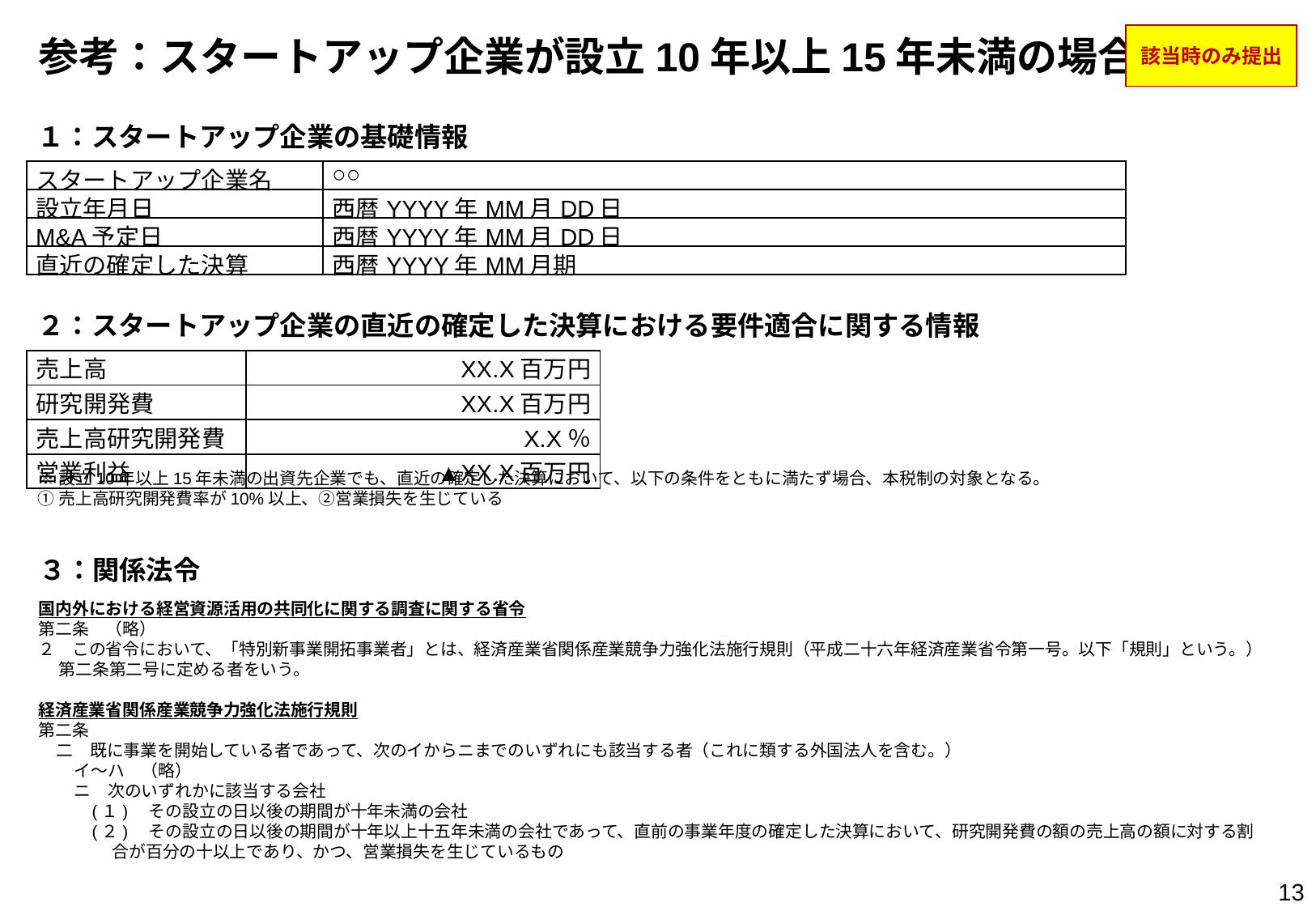

# 参考：スタートアップ企業が設立10年以上15年未満の場合
該当時のみ提出
１：スタートアップ企業の基礎情報
| スタートアップ企業名 | ○○ |
| --- | --- |
| 設立年月日 | 西暦YYYY年MM月DD日 |
| M&A予定日 | 西暦YYYY年MM月DD日 |
| 直近の確定した決算 | 西暦YYYY年MM月期 |
２：スタートアップ企業の直近の確定した決算における要件適合に関する情報
| 売上高 | XX.X百万円 |
| --- | --- |
| 研究開発費 | XX.X百万円 |
| 売上高研究開発費 | X.X％ |
| 営業利益 | ▲XX.X百万円 |
※設立10年以上15年未満の出資先企業でも、直近の確定した決算において、以下の条件をともに満たず場合、本税制の対象となる。
①売上高研究開発費率が10%以上、②営業損失を生じている
３：関係法令
国内外における経営資源活用の共同化に関する調査に関する省令
第二条　（略）
２　この省令において、「特別新事業開拓事業者」とは、経済産業省関係産業競争力強化法施行規則（平成二十六年経済産業省令第一号。以下「規則」という。）第二条第二号に定める者をいう。

経済産業省関係産業競争力強化法施行規則
第二条
二　既に事業を開始している者であって、次のイからニまでのいずれにも該当する者（これに類する外国法人を含む。）
イ～ハ　（略）
ニ　次のいずれかに該当する会社
(１)　その設立の日以後の期間が十年未満の会社
(２)　その設立の日以後の期間が十年以上十五年未満の会社であって、直前の事業年度の確定した決算において、研究開発費の額の売上高の額に対する割合が百分の十以上であり、かつ、営業損失を生じているもの
13